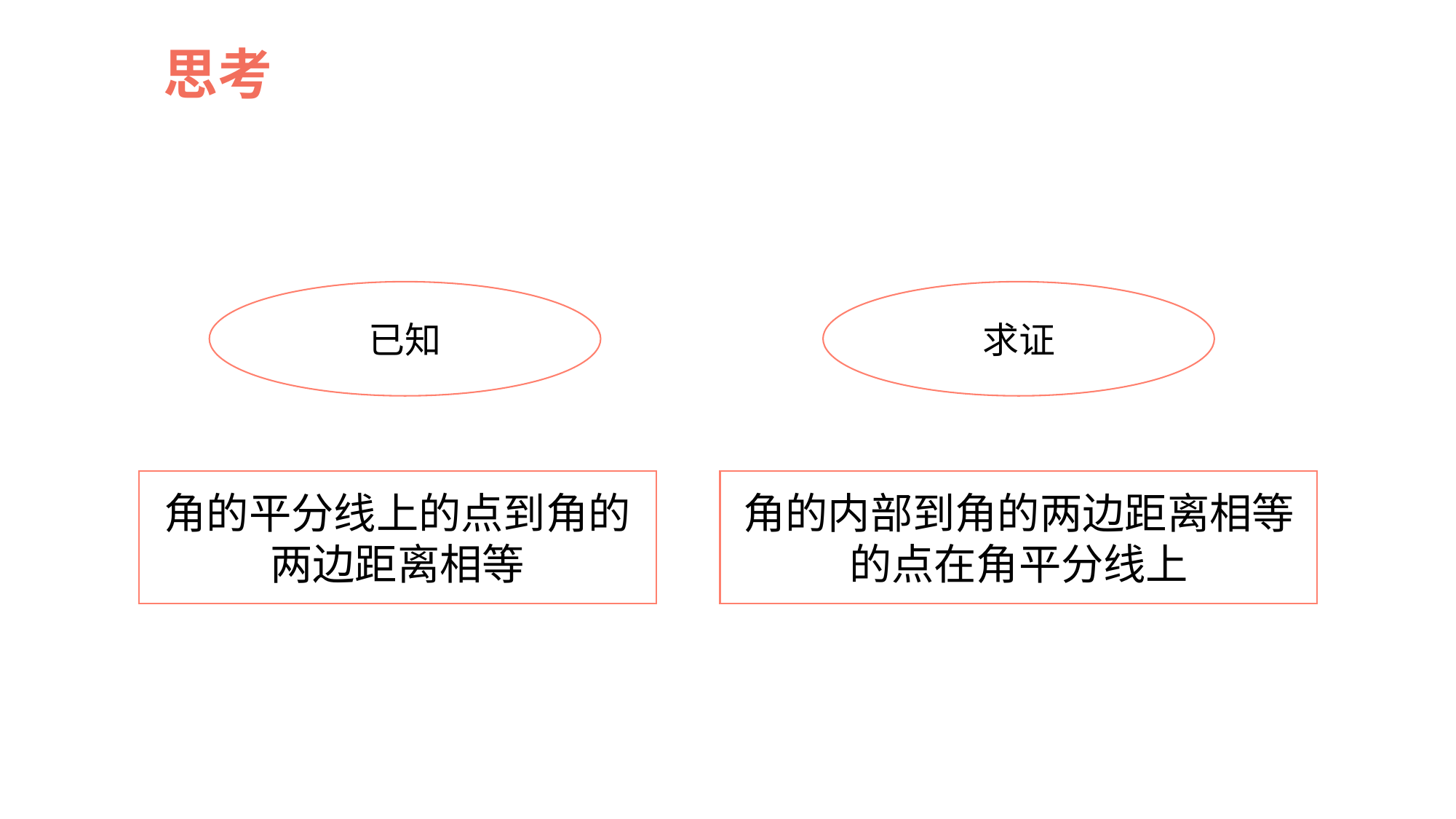

思考
已知
求证
角的平分线上的点到角的两边距离相等
角的内部到角的两边距离相等的点在角平分线上